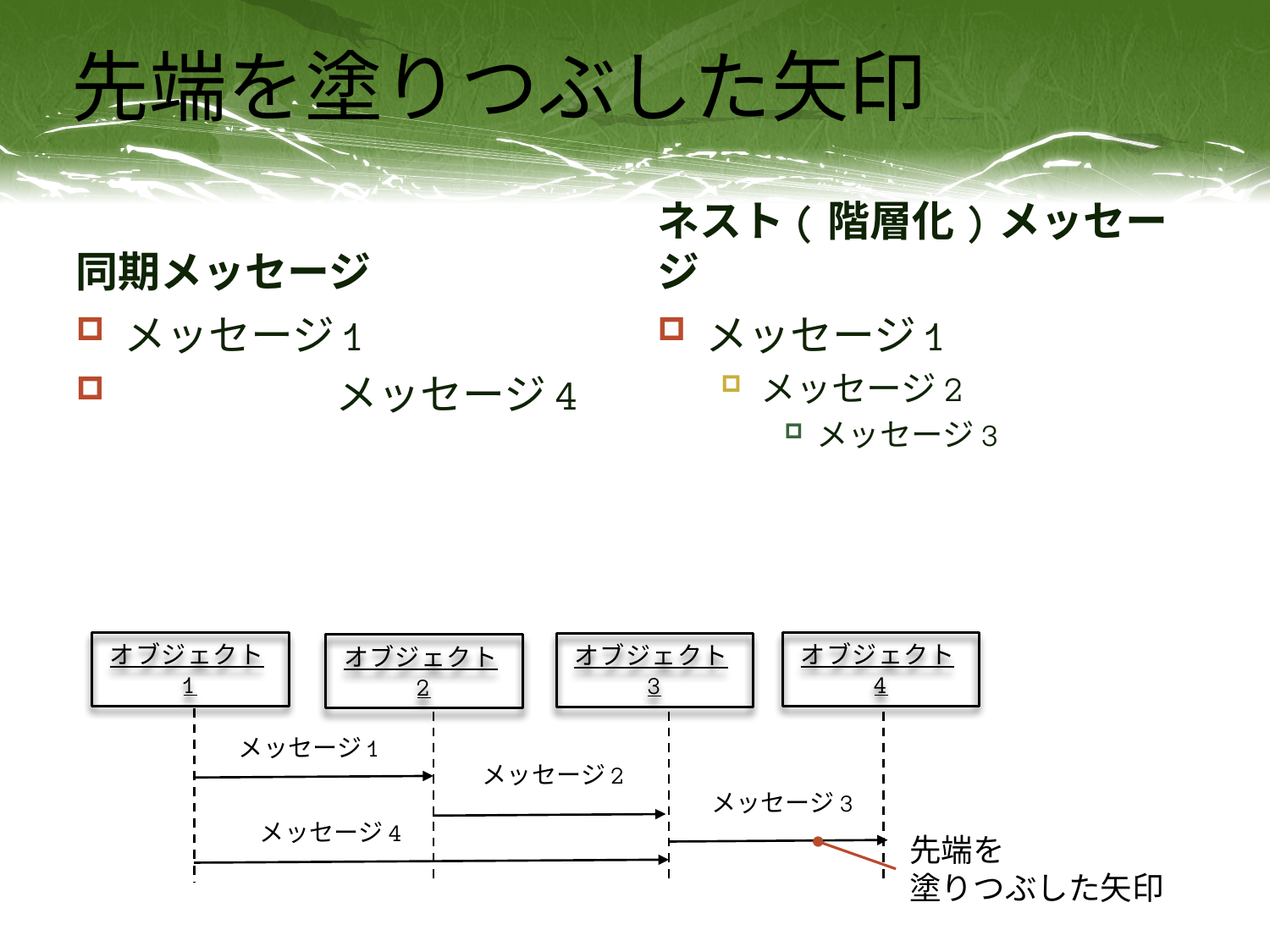

# 先端を塗りつぶした矢印
同期メッセージ
ネスト(階層化)メッセージ
メッセージ1
　　　　　メッセージ4
メッセージ1
メッセージ2
メッセージ3
オブジェクト1
オブジェクト4
オブジェクト3
オブジェクト2
　メッセージ1
　メッセージ2
　メッセージ3
先端を
塗りつぶした矢印
　メッセージ4